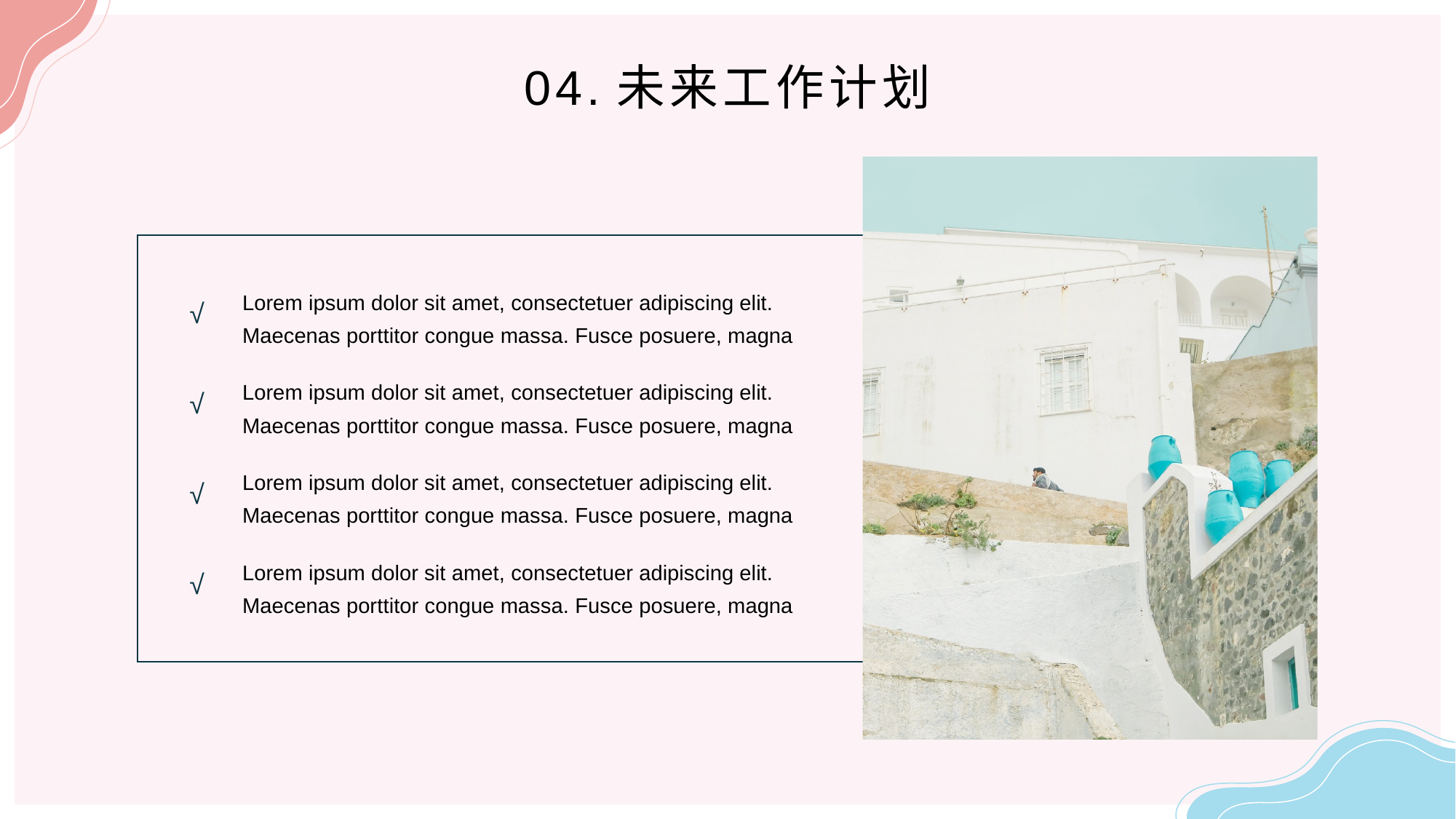

04.未来工作计划

Lorem ipsum dolor sit amet, consectetuer adipiscing elit. Maecenas porttitor congue massa. Fusce posuere, magna
√
Lorem ipsum dolor sit amet, consectetuer adipiscing elit. Maecenas porttitor congue massa. Fusce posuere, magna
√
Lorem ipsum dolor sit amet, consectetuer adipiscing elit. Maecenas porttitor congue massa. Fusce posuere, magna
√
Lorem ipsum dolor sit amet, consectetuer adipiscing elit. Maecenas porttitor congue massa. Fusce posuere, magna
√